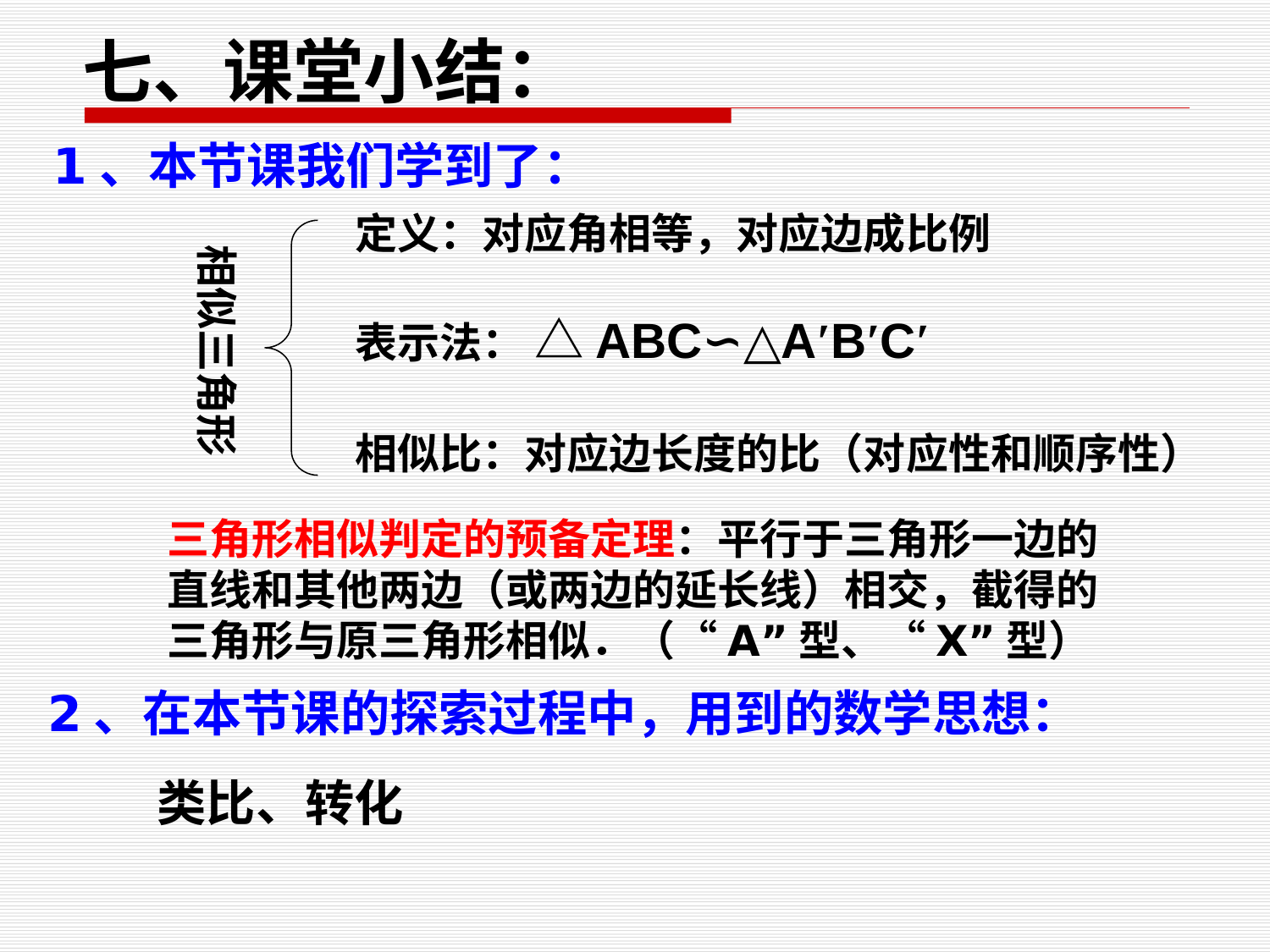

七、课堂小结：
1、本节课我们学到了：
定义：对应角相等，对应边成比例

表示法： △ABC∽△A′B′C′

相似比：对应边长度的比（对应性和顺序性）

相似三角形
三角形相似判定的预备定理：平行于三角形一边的直线和其他两边（或两边的延长线）相交，截得的三角形与原三角形相似．（“A”型、“X”型）
2、在本节课的探索过程中，用到的数学思想：
类比、转化